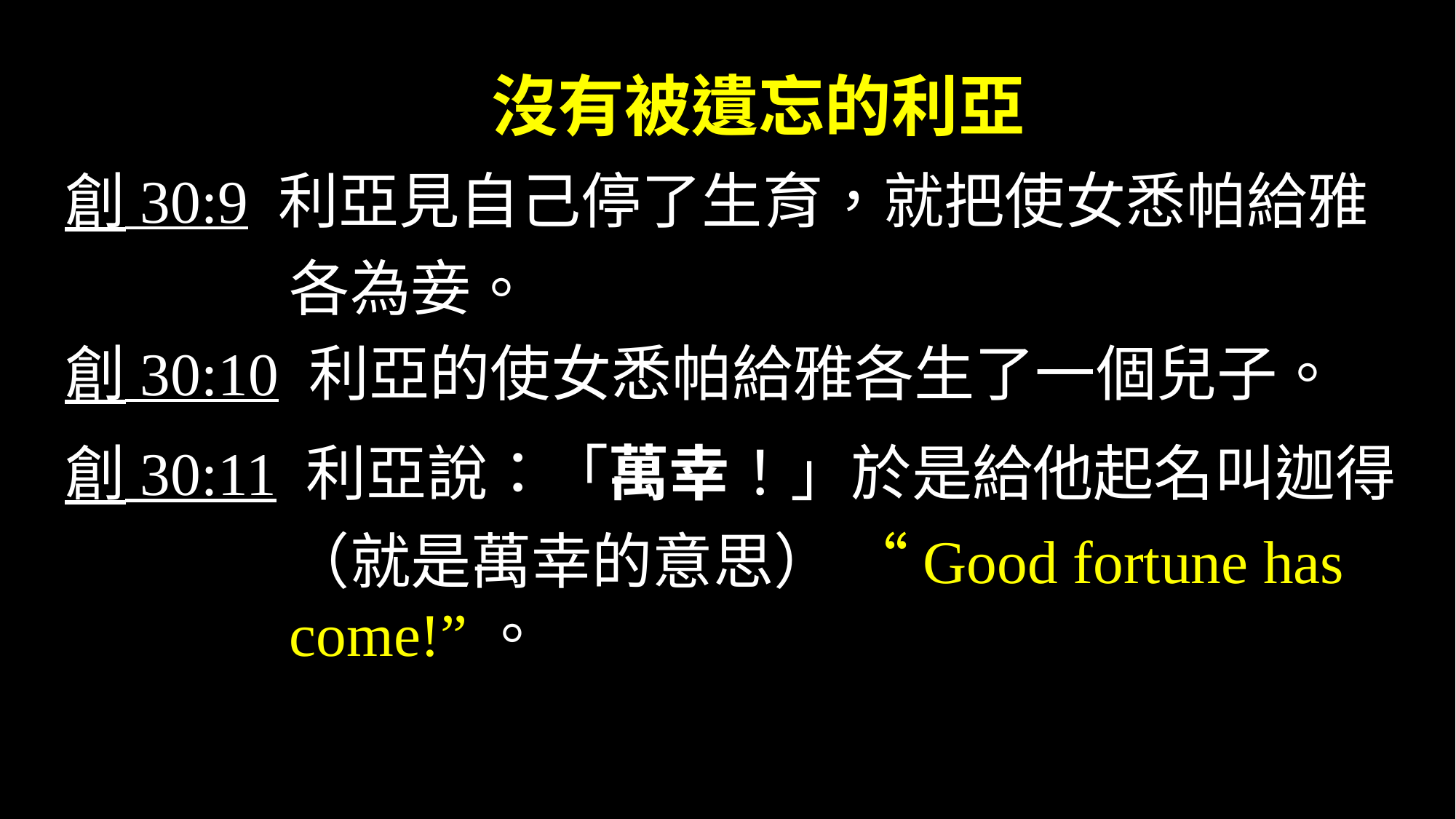

# 沒有被遺忘的利亞
創 30:9 利亞見自己停了生育，就把使女悉帕給雅各為妾。
創 30:10 利亞的使女悉帕給雅各生了一個兒子。
創 30:11 利亞說：「萬幸！」於是給他起名叫迦得（就是萬幸的意思） “Good fortune has come!”。